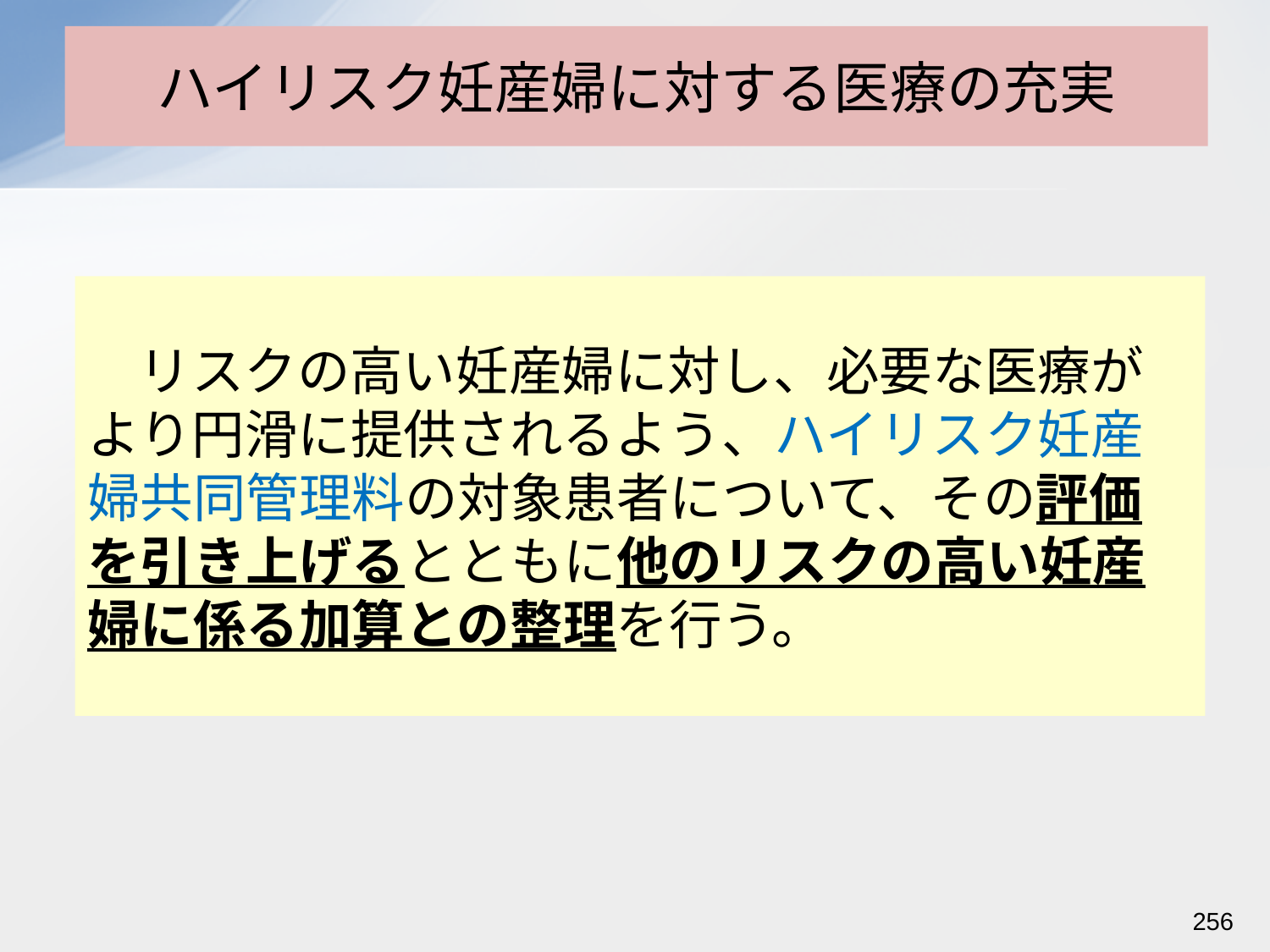

# ハイリスク妊産婦に対する医療の充実
リスクの高い妊産婦に対し、必要な医療がより円滑に提供されるよう、ハイリスク妊産婦共同管理料の対象患者について、その評価を引き上げるとともに他のリスクの高い妊産婦に係る加算との整理を行う。
256